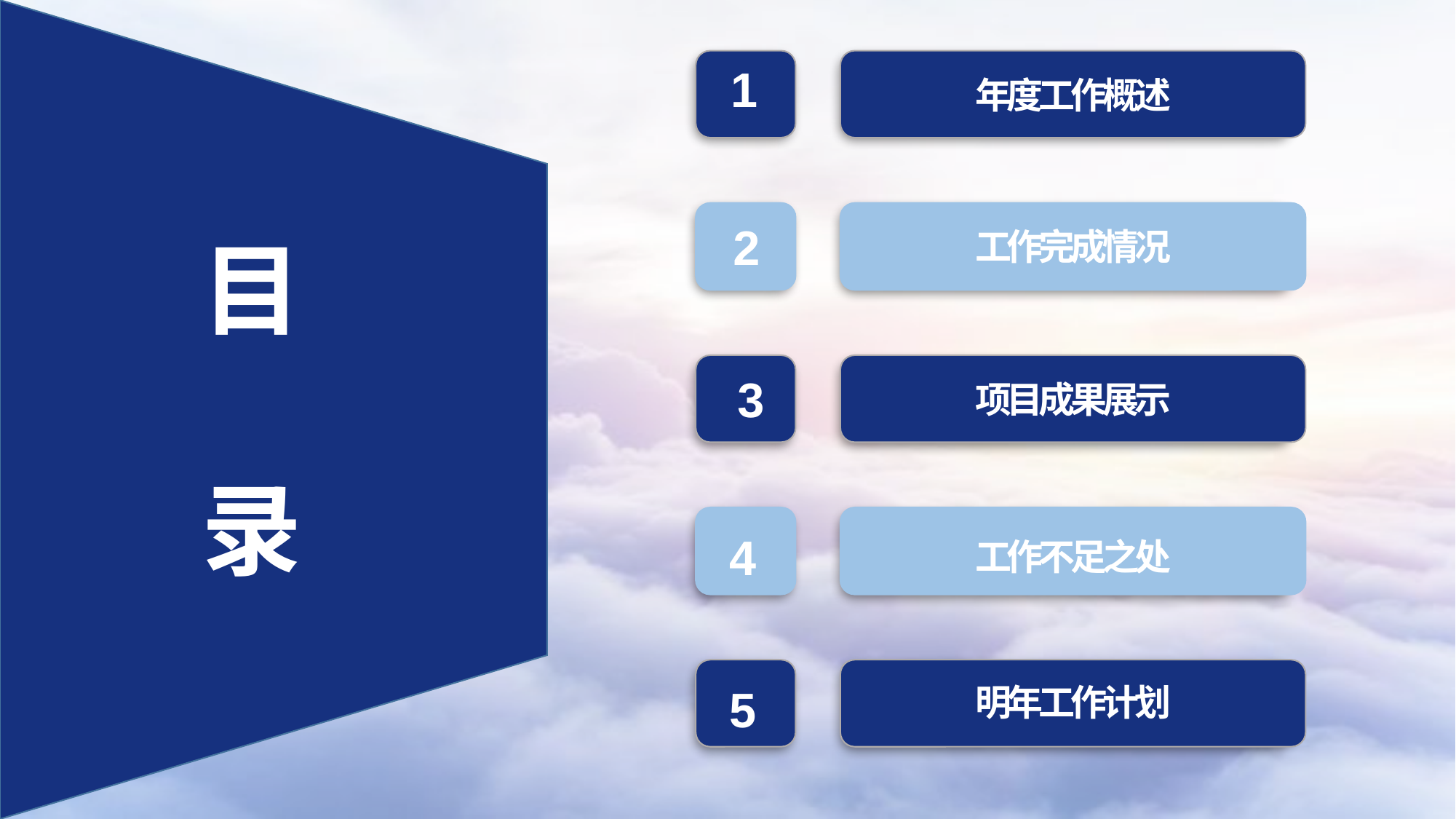

1

年度工作概述

2

工作完成情况
目

录

项目成果展示

3

4

工作不足之处

5

明年工作计划